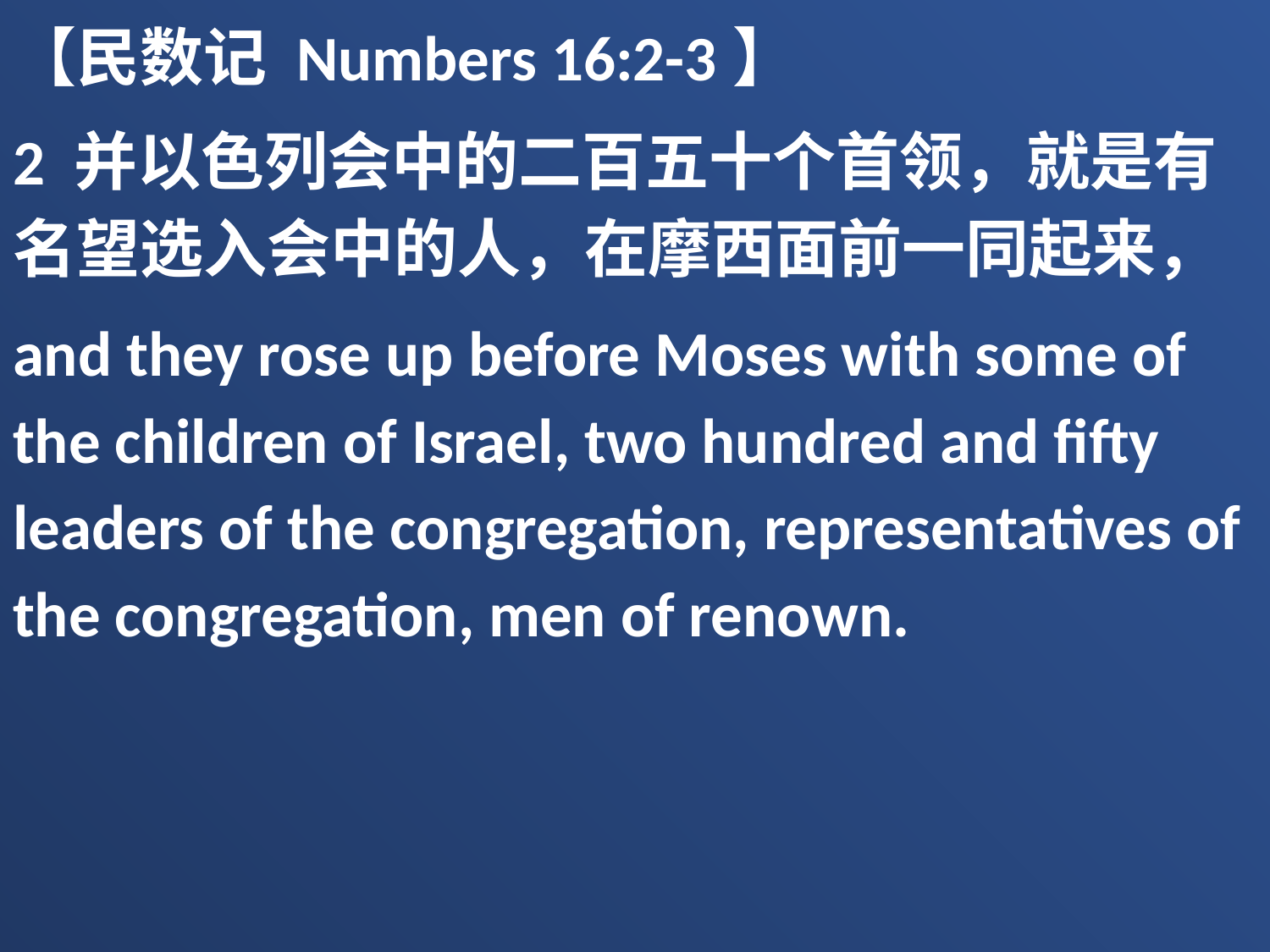

【民数记 Numbers 16:2-3】
2 并以色列会中的二百五十个首领，就是有名望选入会中的人，在摩西面前一同起来，
and they rose up before Moses with some of the children of Israel, two hundred and fifty leaders of the congregation, representatives of the congregation, men of renown.